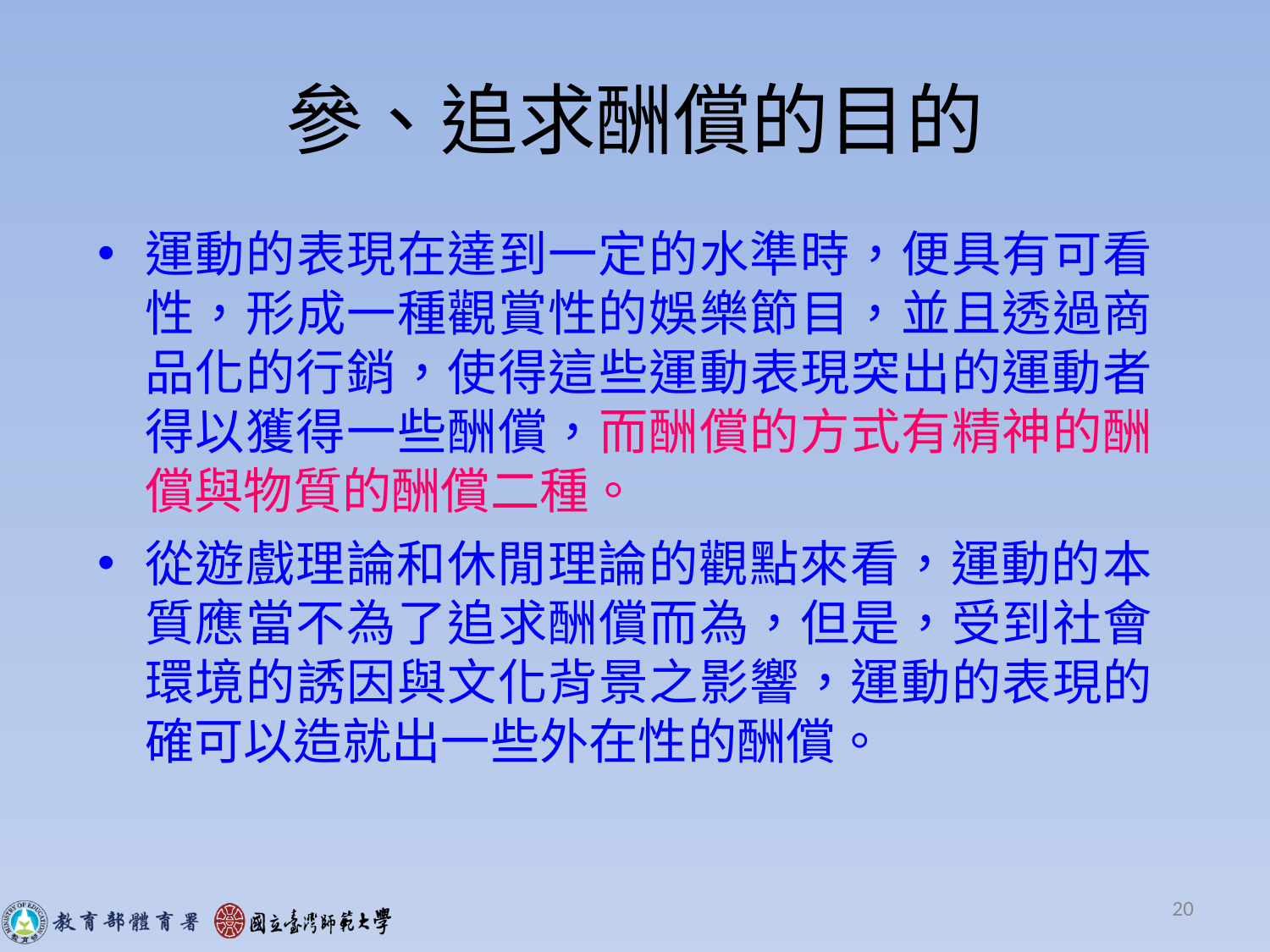

# 參、追求酬償的目的
運動的表現在達到一定的水準時，便具有可看性，形成一種觀賞性的娛樂節目，並且透過商品化的行銷，使得這些運動表現突出的運動者得以獲得一些酬償，而酬償的方式有精神的酬償與物質的酬償二種。
從遊戲理論和休閒理論的觀點來看，運動的本質應當不為了追求酬償而為，但是，受到社會環境的誘因與文化背景之影響，運動的表現的確可以造就出一些外在性的酬償。
20